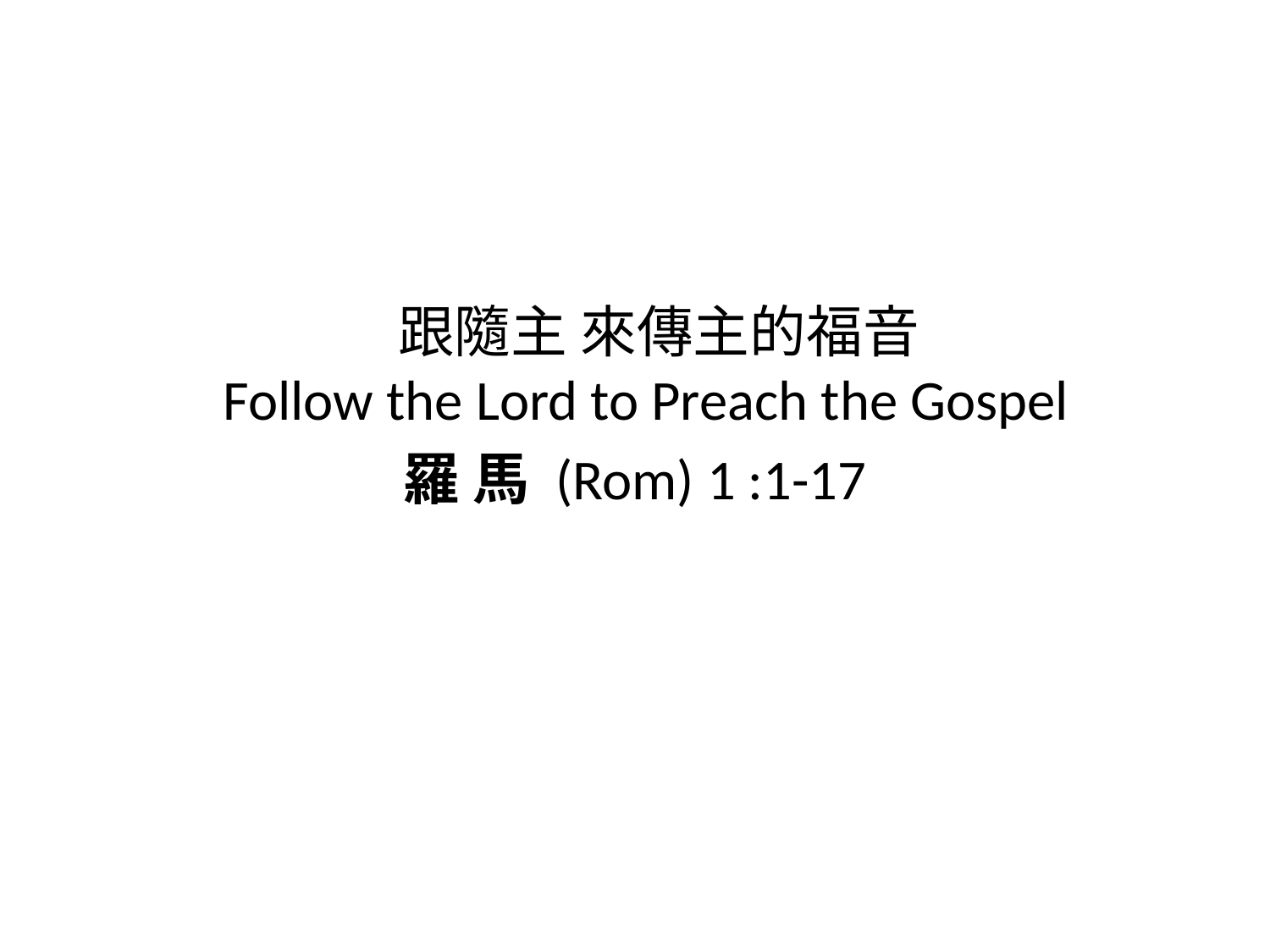

#
跟隨主 來傳主的福音
Follow the Lord to Preach the Gospel
羅 馬 (Rom) 1 :1-17